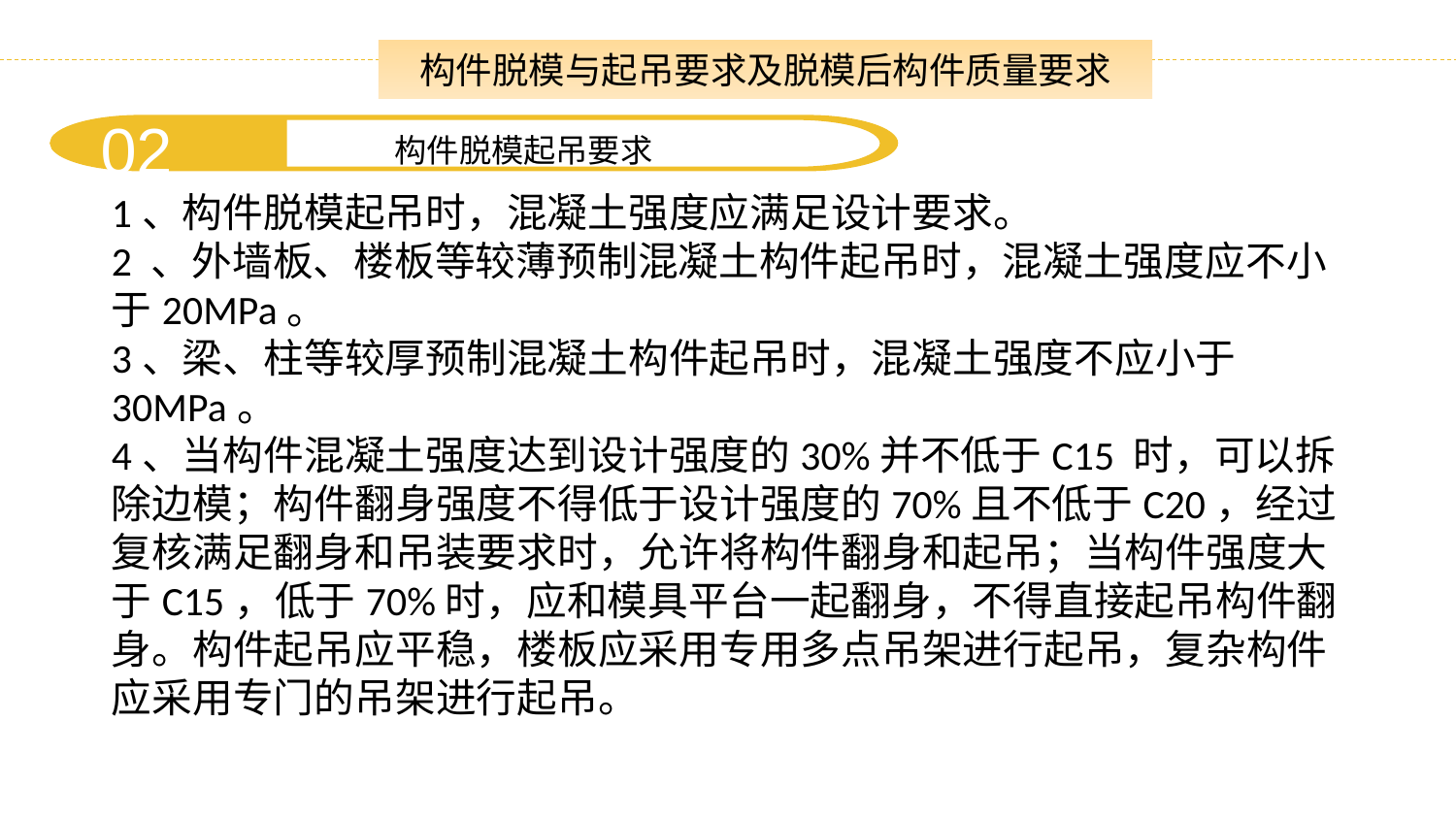

构件脱模与起吊要求
构件脱模与起吊要求及脱模后构件质量要求
02

构件脱模起吊要求
1、构件脱模起吊时，混凝土强度应满足设计要求。
2 、外墙板、楼板等较薄预制混凝土构件起吊时，混凝土强度应不小于20MPa。
3、梁、柱等较厚预制混凝土构件起吊时，混凝土强度不应小于30MPa。
4、当构件混凝土强度达到设计强度的30%并不低于C15 时，可以拆除边模；构件翻身强度不得低于设计强度的70%且不低于C20，经过复核满足翻身和吊装要求时，允许将构件翻身和起吊；当构件强度大于C15，低于70%时，应和模具平台一起翻身，不得直接起吊构件翻身。构件起吊应平稳，楼板应采用专用多点吊架进行起吊，复杂构件应采用专门的吊架进行起吊。